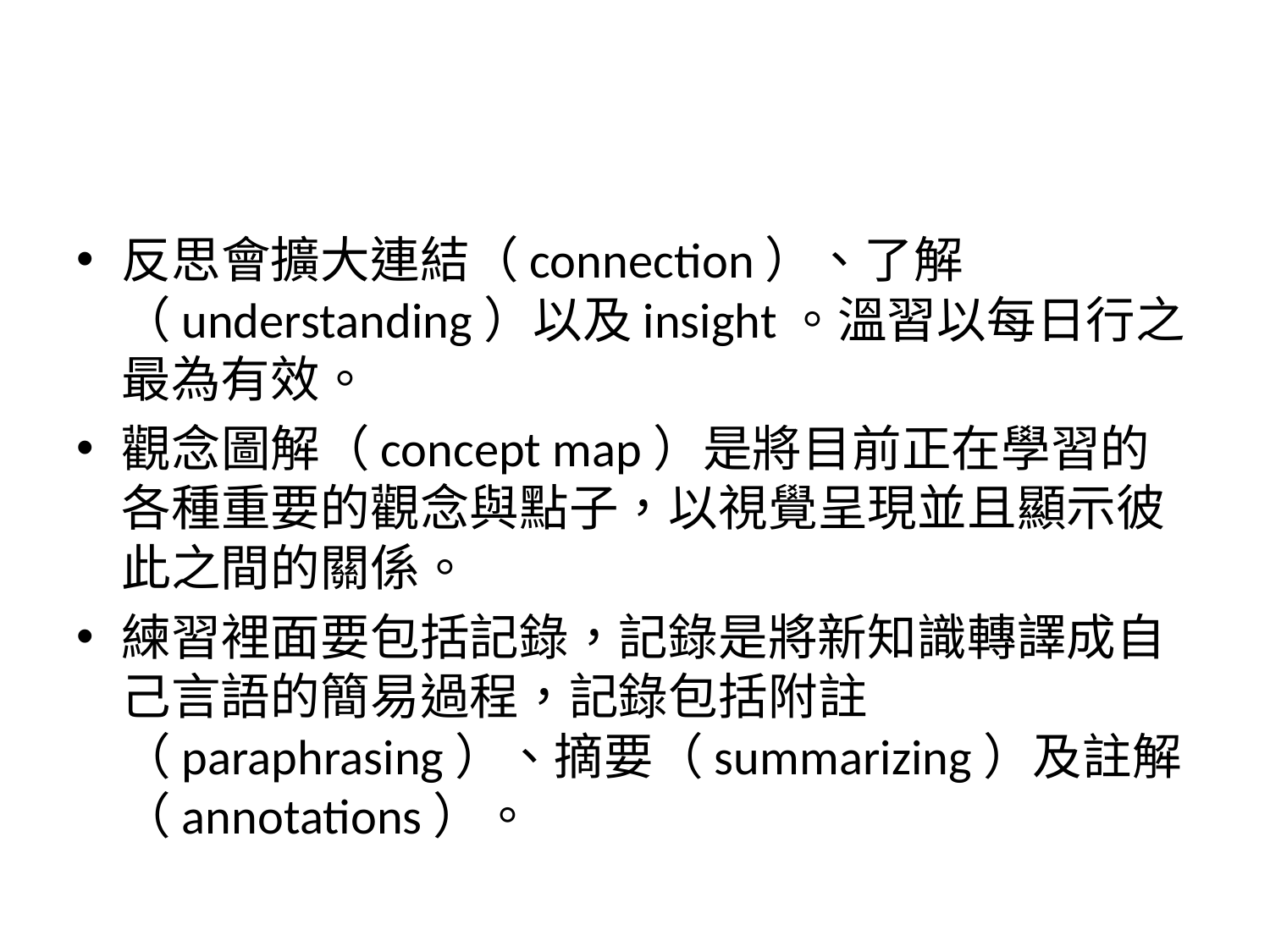

#
反思會擴大連結（connection）、了解（understanding）以及insight。溫習以每日行之最為有效。
觀念圖解（concept map）是將目前正在學習的各種重要的觀念與點子，以視覺呈現並且顯示彼此之間的關係。
練習裡面要包括記錄，記錄是將新知識轉譯成自己言語的簡易過程，記錄包括附註（paraphrasing）、摘要（summarizing）及註解（annotations）。